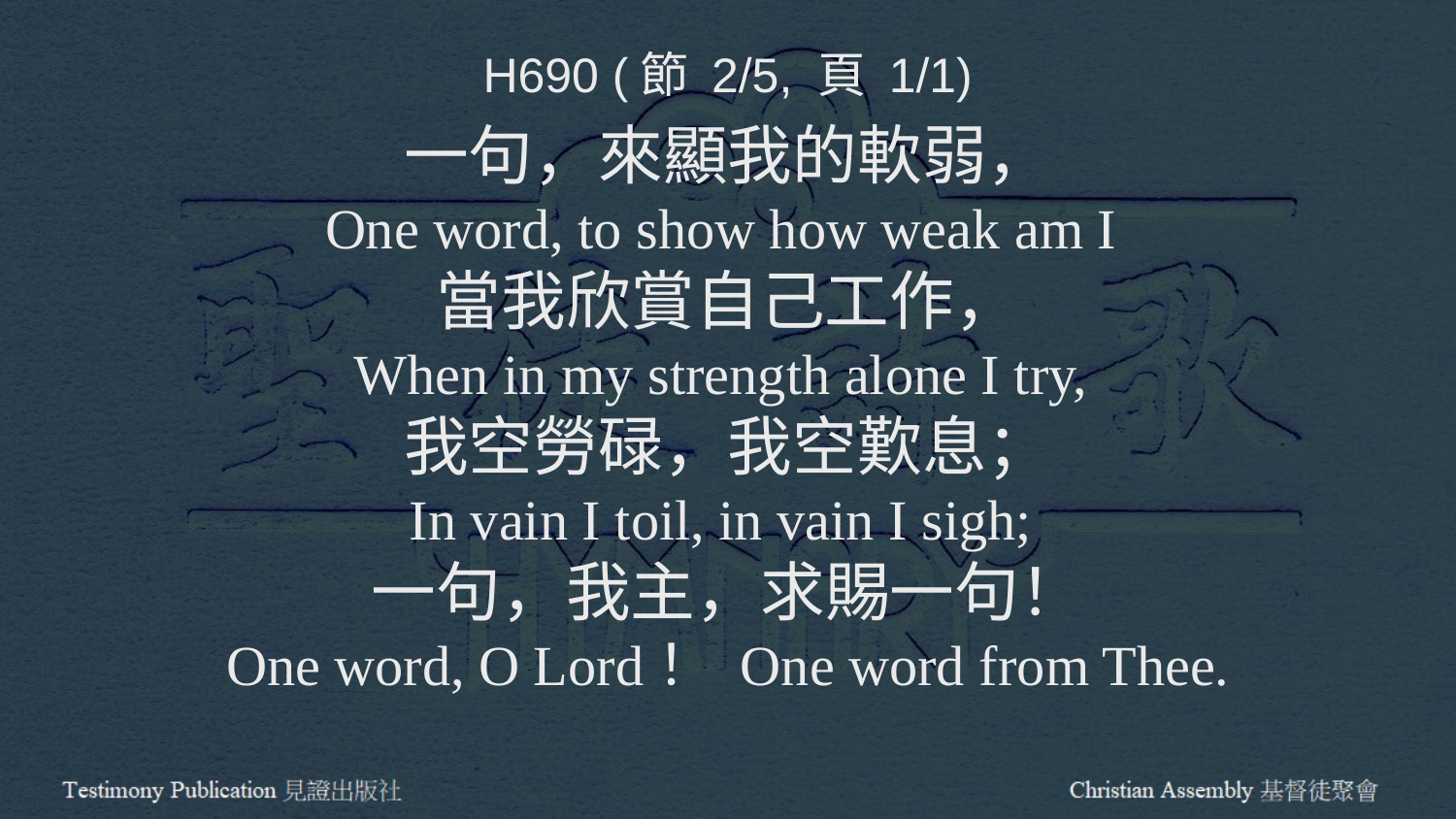

H690 (節 2/5, 頁 1/1)
一句，來顯我的軟弱，
One word, to show how weak am I
當我欣賞自己工作，
When in my strength alone I try,
我空勞碌，我空歎息；
In vain I toil, in vain I sigh;
一句，我主，求賜一句！
One word, O Lord！ One word from Thee.